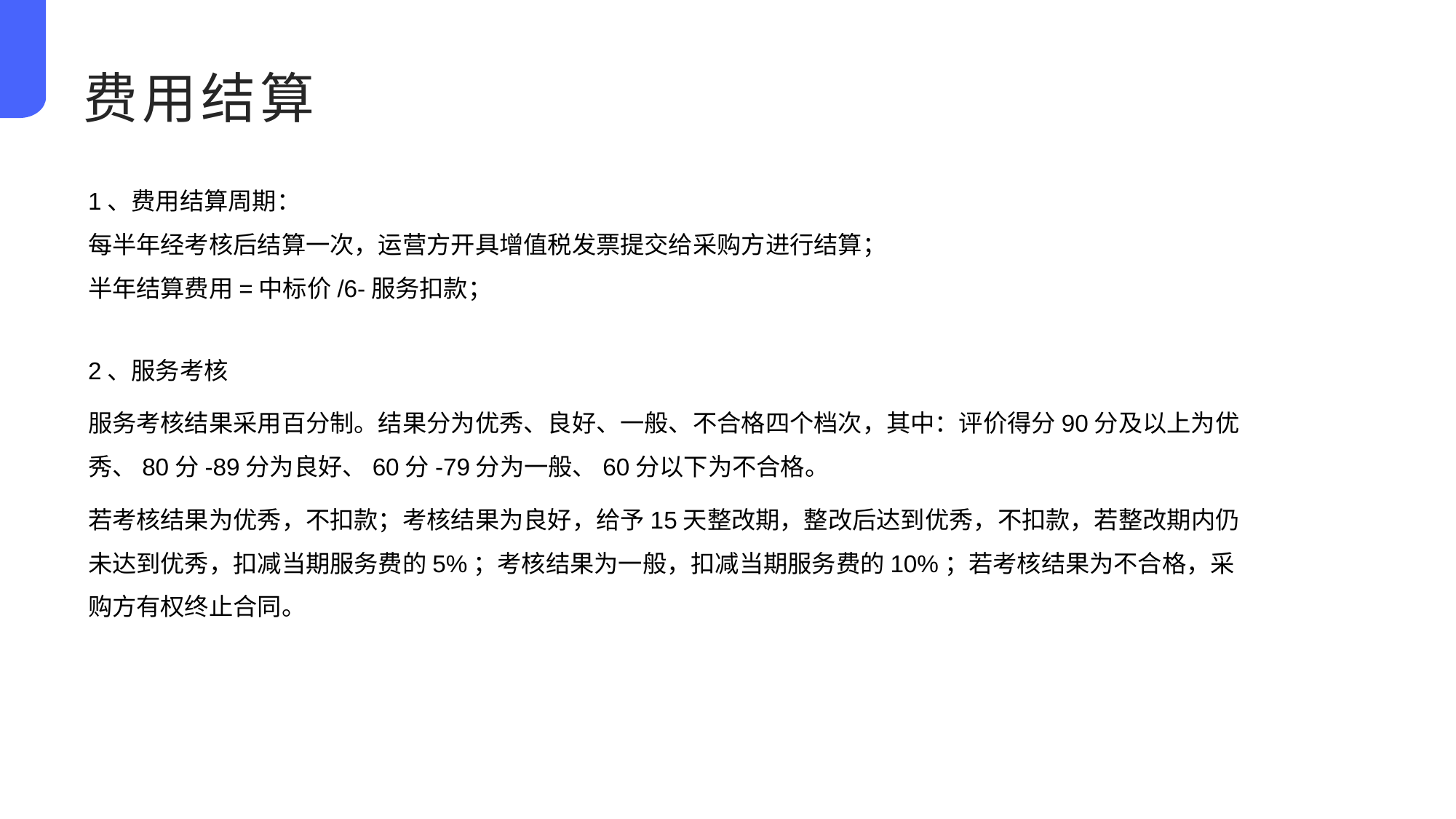

费用结算
1、费用结算周期：
每半年经考核后结算一次，运营方开具增值税发票提交给采购方进行结算；
半年结算费用=中标价/6-服务扣款；
2、服务考核
服务考核结果采用百分制。结果分为优秀、良好、一般、不合格四个档次，其中：评价得分90分及以上为优秀、80分-89分为良好、60分-79分为一般、60分以下为不合格。
若考核结果为优秀，不扣款；考核结果为良好，给予15天整改期，整改后达到优秀，不扣款，若整改期内仍未达到优秀，扣减当期服务费的5%；考核结果为一般，扣减当期服务费的10%；若考核结果为不合格，采购方有权终止合同。
32